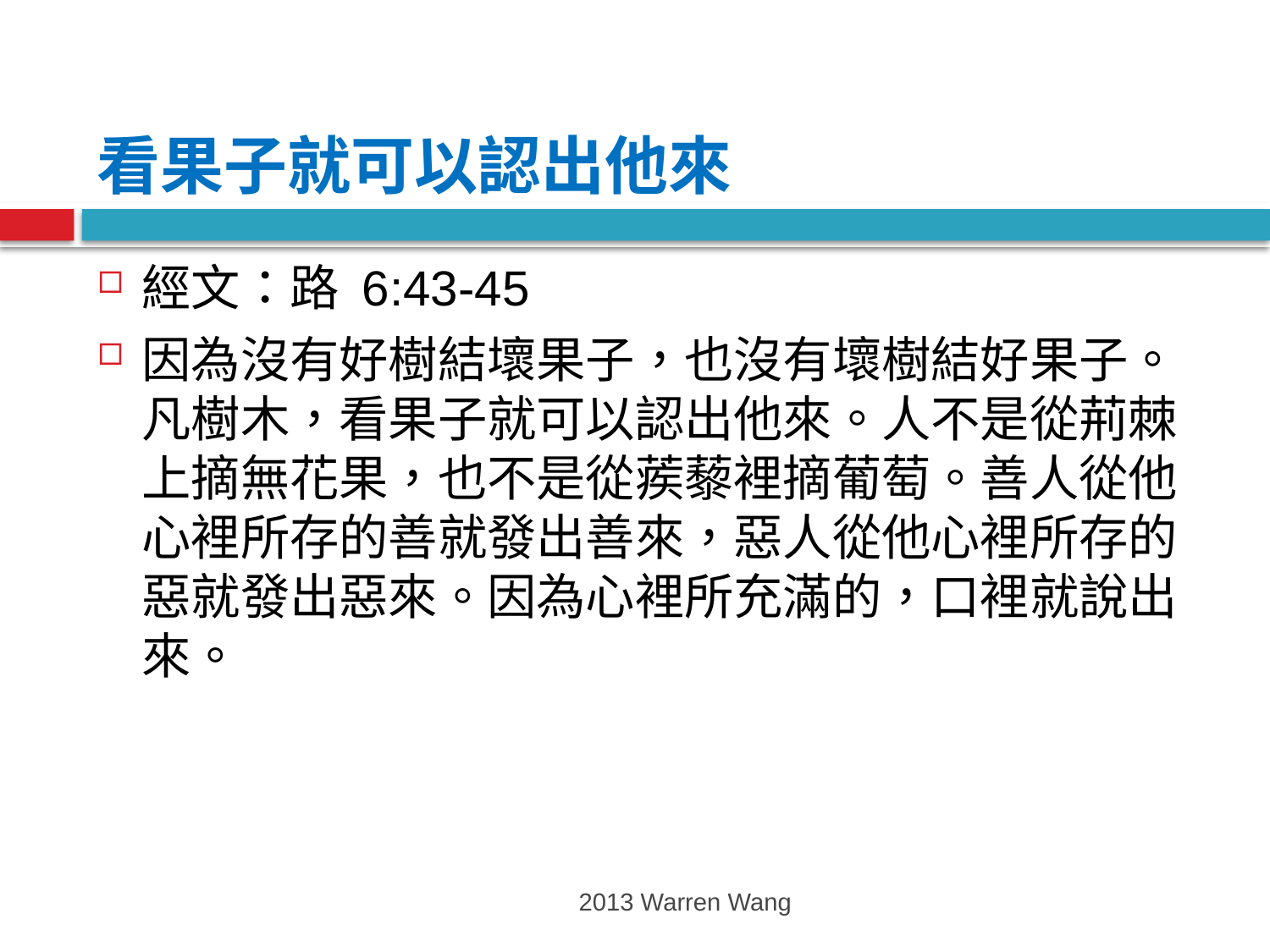

# 看果子就可以認出他來
經文：路 6:43-45
因為沒有好樹結壞果子，也沒有壞樹結好果子。凡樹木，看果子就可以認出他來。人不是從荊棘上摘無花果，也不是從蒺藜裡摘葡萄。善人從他心裡所存的善就發出善來，惡人從他心裡所存的惡就發出惡來。因為心裡所充滿的，口裡就說出來。
2013 Warren Wang